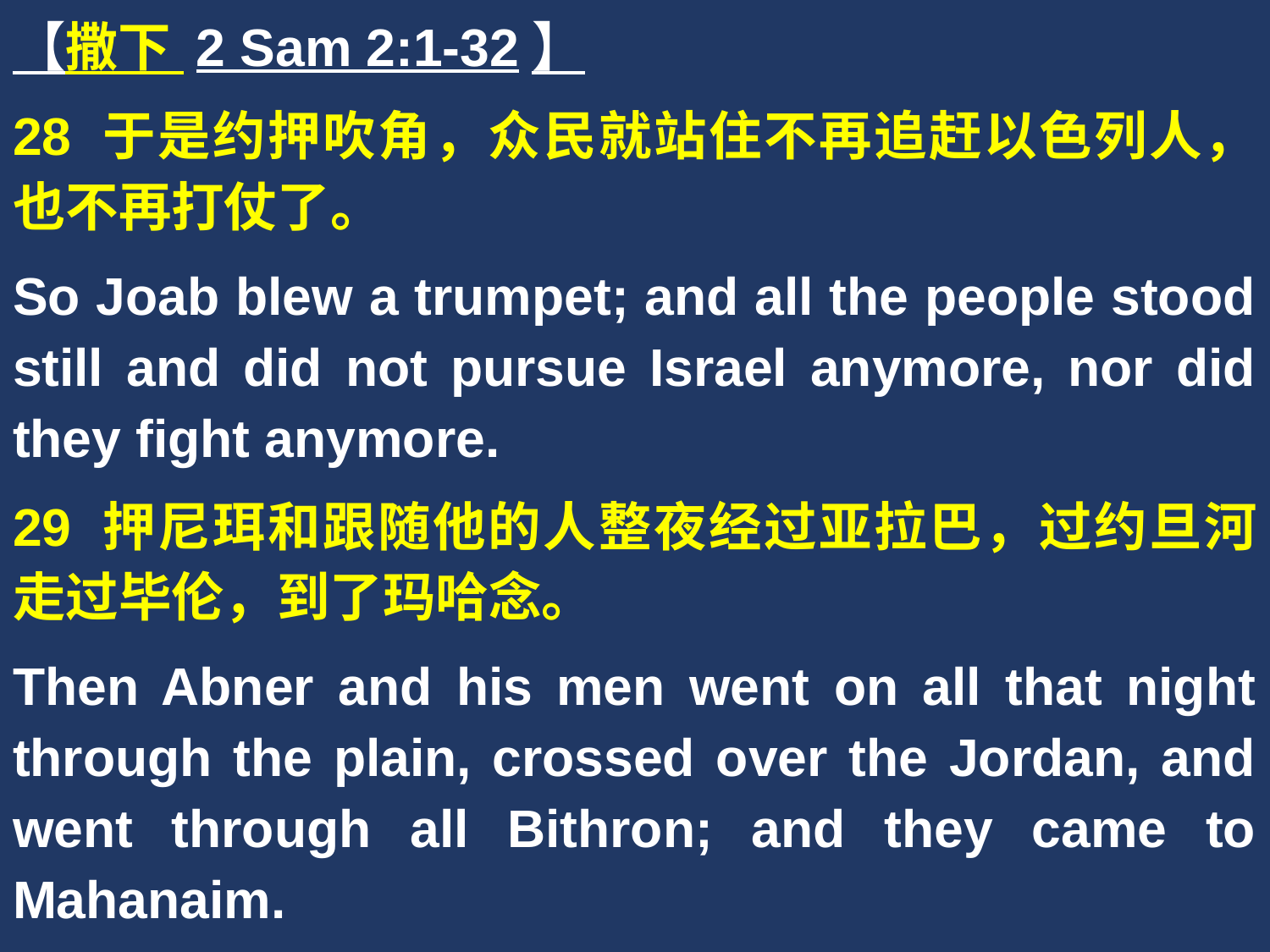

【撒下 2 Sam 2:1-32】
28 于是约押吹角，众民就站住不再追赶以色列人，也不再打仗了。
So Joab blew a trumpet; and all the people stood still and did not pursue Israel anymore, nor did they fight anymore.
29 押尼珥和跟随他的人整夜经过亚拉巴，过约旦河走过毕伦，到了玛哈念。
Then Abner and his men went on all that night through the plain, crossed over the Jordan, and went through all Bithron; and they came to Mahanaim.